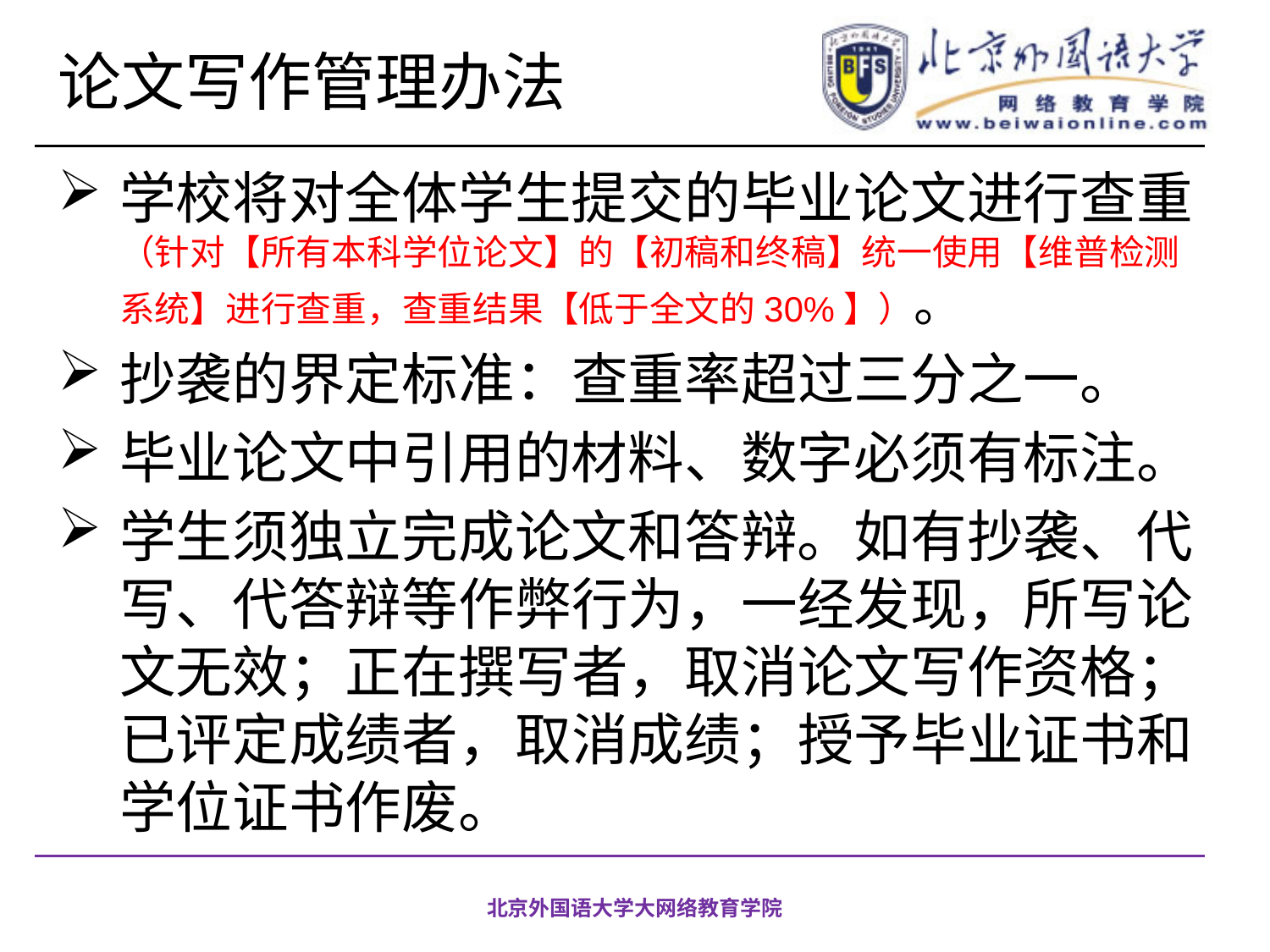

# 论文写作管理办法
学校将对全体学生提交的毕业论文进行查重（针对【所有本科学位论文】的【初稿和终稿】统一使用【维普检测系统】进行查重，查重结果【低于全文的30%】）。
抄袭的界定标准：查重率超过三分之一。
毕业论文中引用的材料、数字必须有标注。
学生须独立完成论文和答辩。如有抄袭、代写、代答辩等作弊行为，一经发现，所写论文无效；正在撰写者，取消论文写作资格；已评定成绩者，取消成绩；授予毕业证书和学位证书作废。

北京外国语大学大网络教育学院
55